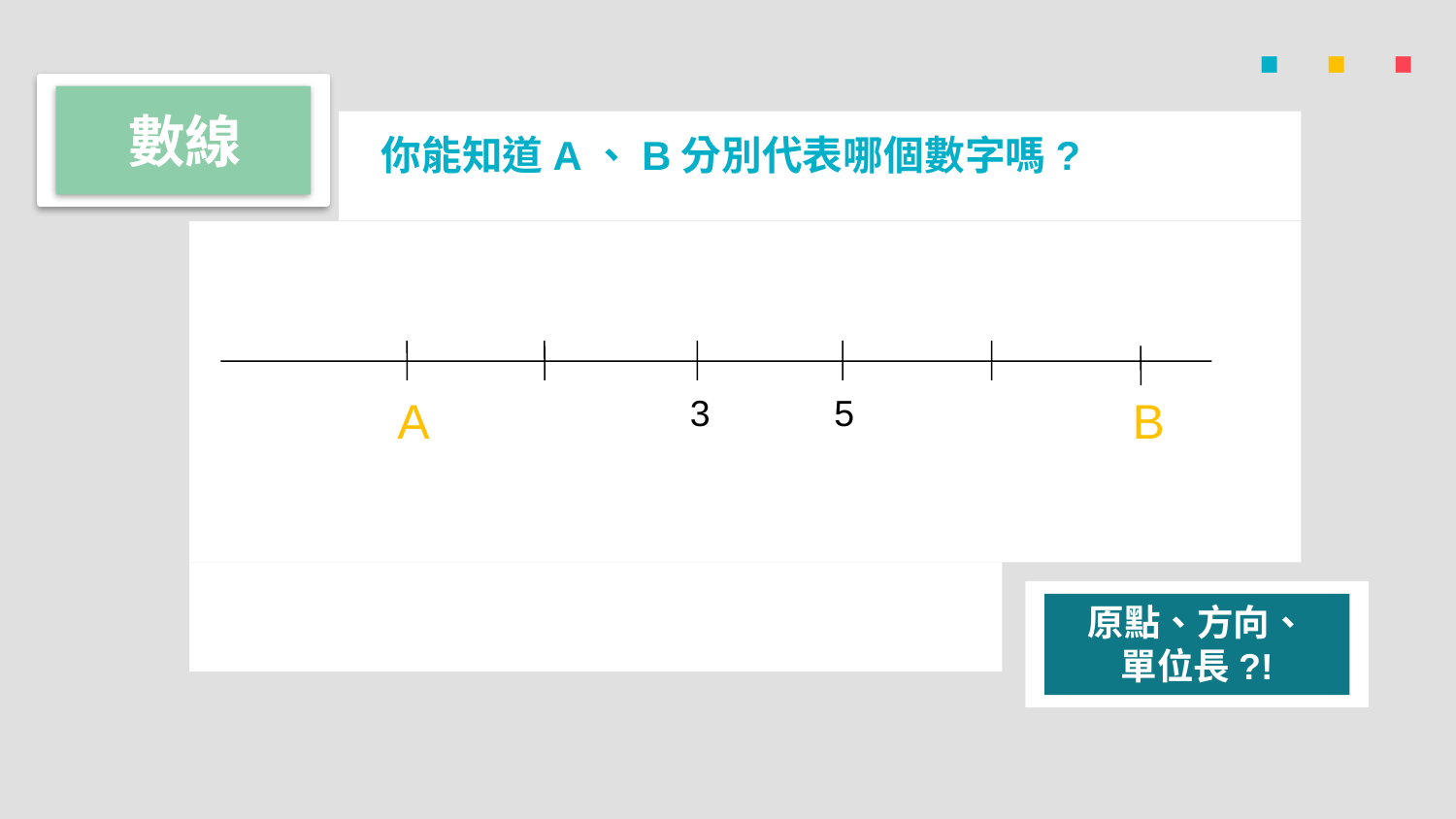

· · ·

數線

你能知道A、B分別代表哪個數字嗎?

A
3
5
B

原點、方向、單位長?!